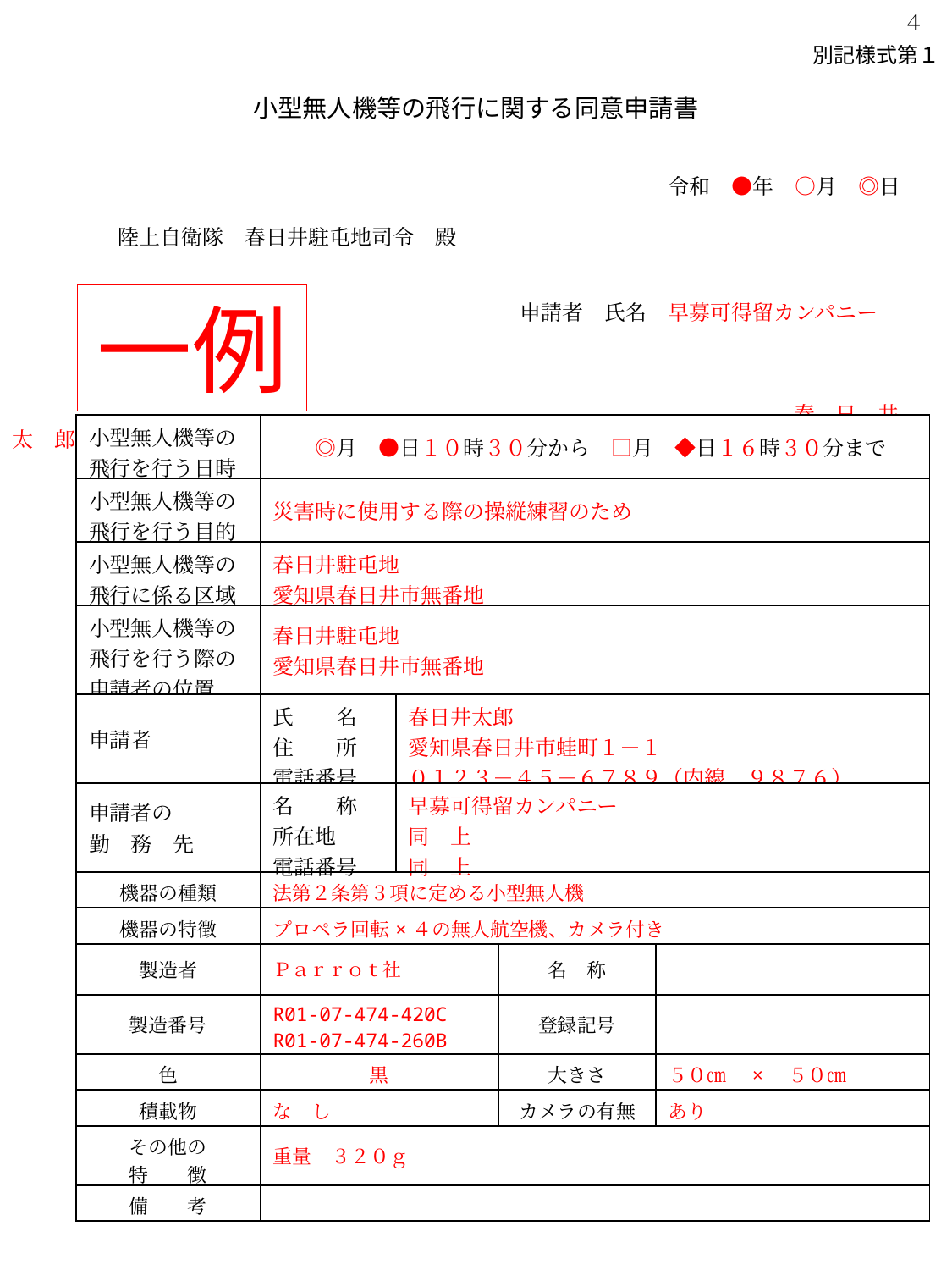

４
別記様式第１

小型無人機等の飛行に関する同意申請書

　　　　　　　　　　　　　　　　　　　　　　　　　　　　　　　令和　●年　○月　◎日

　　　　　陸上自衛隊　春日井駐屯地司令　殿

　　　　　　　　　　　　　　　　　　　　　　　　申請者　氏名　早募可得留カンパニー　　　　　　　　　　　　　　　　　　　　　　　　　　　　　　　　　　　　　　　　　　　　　　　　　　　　　　 　　　　　　　　　　　　　　　　　　　　　　　　　　　　　　　　　　　　　　　　　　　　　　　　　　　　　　　　　　　　　　　　　　　　　　　　　　　　　　　　　　　　　　　　　　　　　　　　　　　 	                                                  春　日　井　太　郎

一例
| 小型無人機等の 飛行を行う日時 | ◎月　●日１０時３０分から　□月　◆日１６時３０分まで |  |  |  |
| --- | --- | --- | --- | --- |
| 小型無人機等の 飛行を行う目的 | 災害時に使用する際の操縦練習のため |  |  |  |
| 小型無人機等の 飛行に係る区域 | 春日井駐屯地 愛知県春日井市無番地 |  |  |  |
| 小型無人機等の飛行を行う際の申請者の位置 | 春日井駐屯地 愛知県春日井市無番地 |  |  |  |
| 申請者 | 氏　　名 住　　所 電話番号 | 春日井太郎 愛知県春日井市蛙町１－１ ０１２３－４５－６７８９（内線　９８７６） |  |  |
| 申請者の 勤　務　先 | 名　　称 所在地 電話番号 | 早募可得留カンパニー 同　上 同　上 |  |  |
| 機器の種類 | 法第２条第３項に定める小型無人機 |  |  |  |
| 機器の特徴 | プロペラ回転×４の無人航空機、カメラ付き |  |  |  |
| 製造者 | Ｐａｒｒｏｔ社 |  | 名　称 |  |
| 製造番号 | R01-07-474-420C R01-07-474-260B |  | 登録記号 |  |
| 色 | 黒 |  | 大きさ | ５０㎝　×　５０㎝ |
| 積載物 | な　し |  | カメラの有無 | あり |
| その他の 特　　徴 | 重量　３２０ｇ |  |  |  |
| 備　　考 |  |  |  |  |